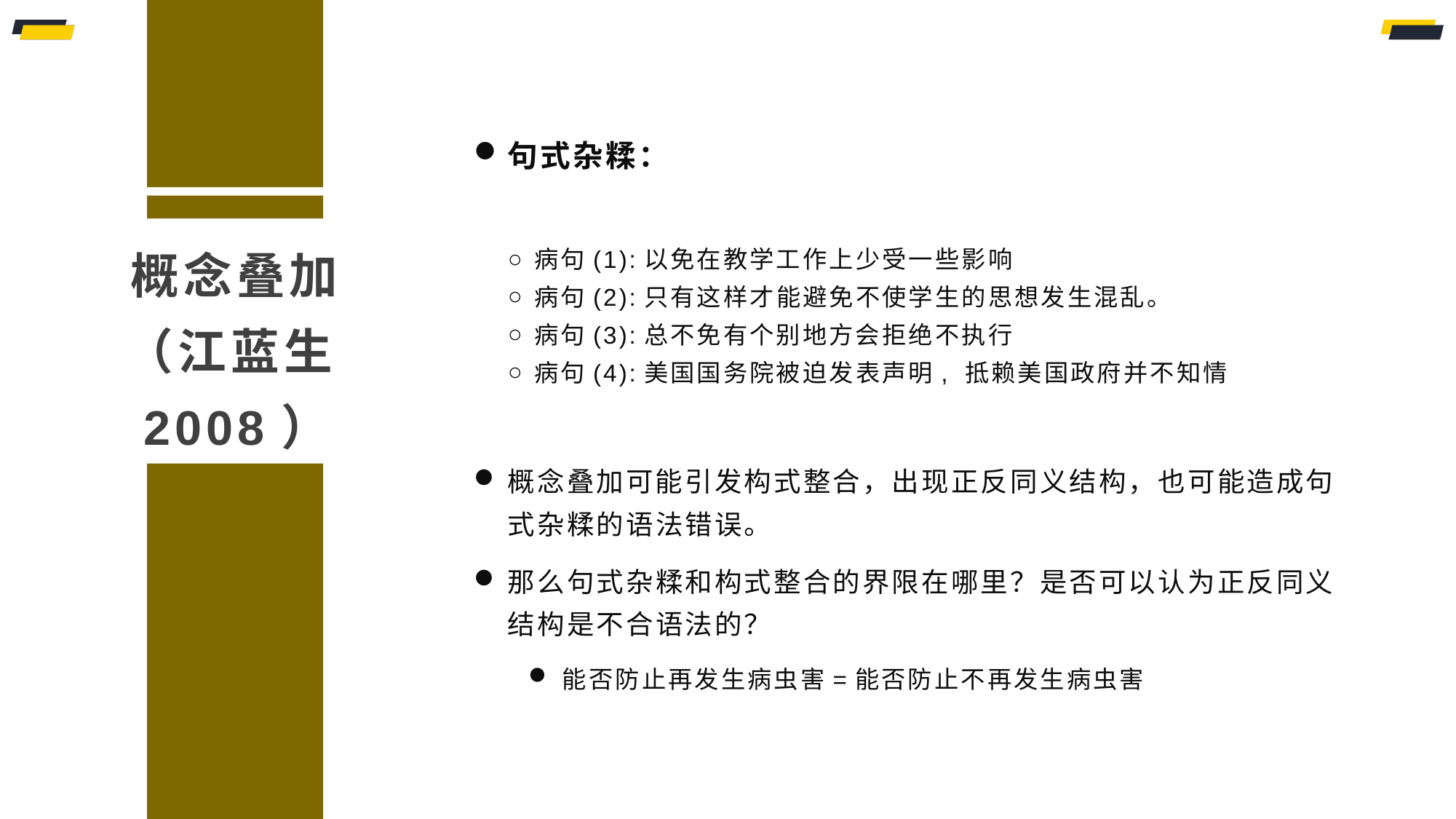

句式杂糅：

病句(1):以免在教学工作上少受一些影响
病句(2):只有这样才能避免不使学生的思想发生混乱。
病句(3):总不免有个别地方会拒绝不执行
病句(4):美国国务院被迫发表声明, 抵赖美国政府并不知情

概念叠加可能引发构式整合，出现正反同义结构，也可能造成句式杂糅的语法错误。
那么句式杂糅和构式整合的界限在哪里？是否可以认为正反同义结构是不合语法的？
能否防止再发生病虫害=能否防止不再发生病虫害

概念叠加（江蓝生2008）